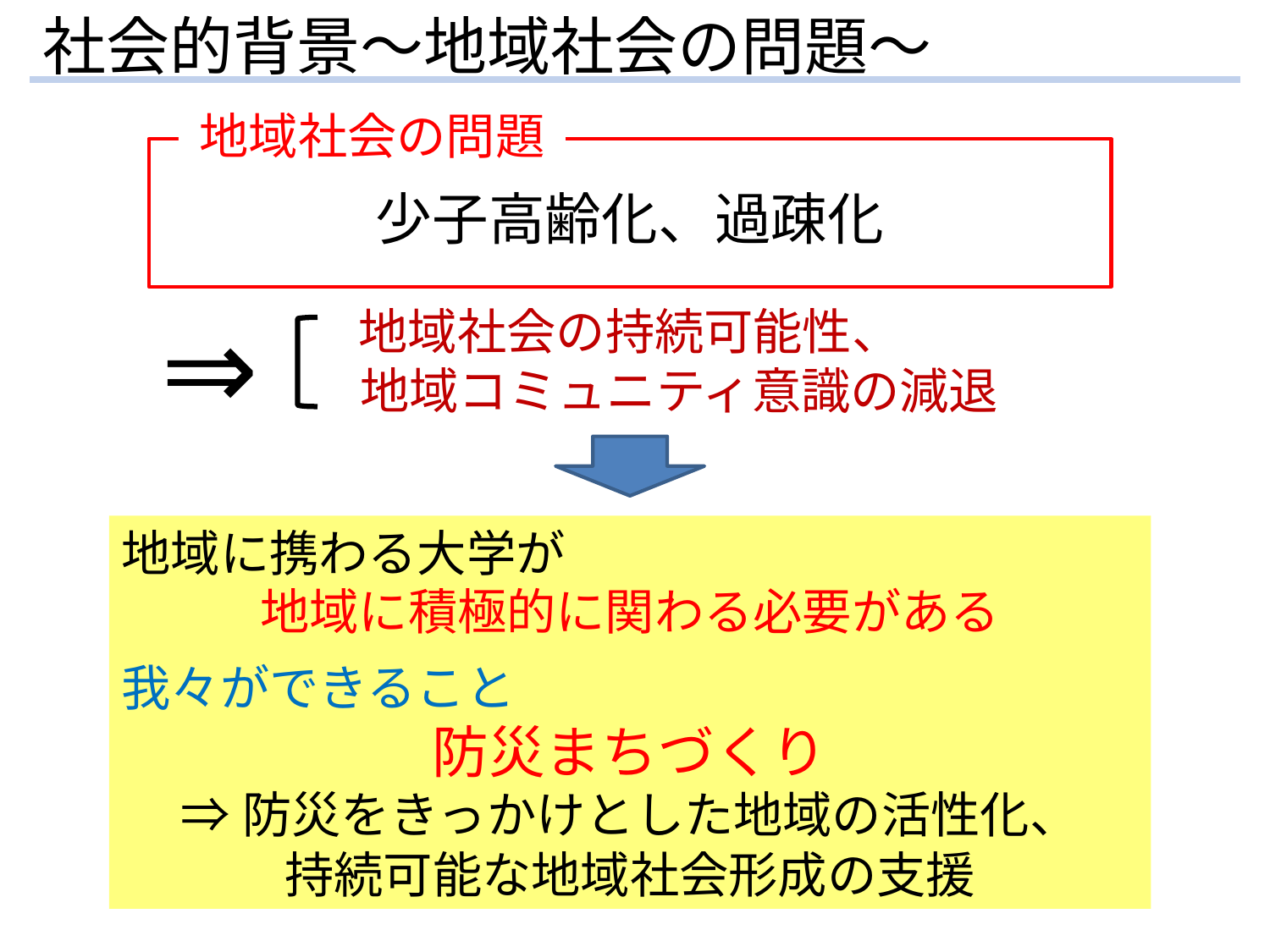

社会的背景～地域社会の問題～
地域社会の問題

少子高齢化、過疎化

⇒
地域社会の持続可能性、
　　地域コミュニティ意識の減退

地域に携わる大学が
地域に積極的に関わる必要がある

我々ができること
防災まちづくり
⇒防災をきっかけとした地域の活性化、
持続可能な地域社会形成の支援